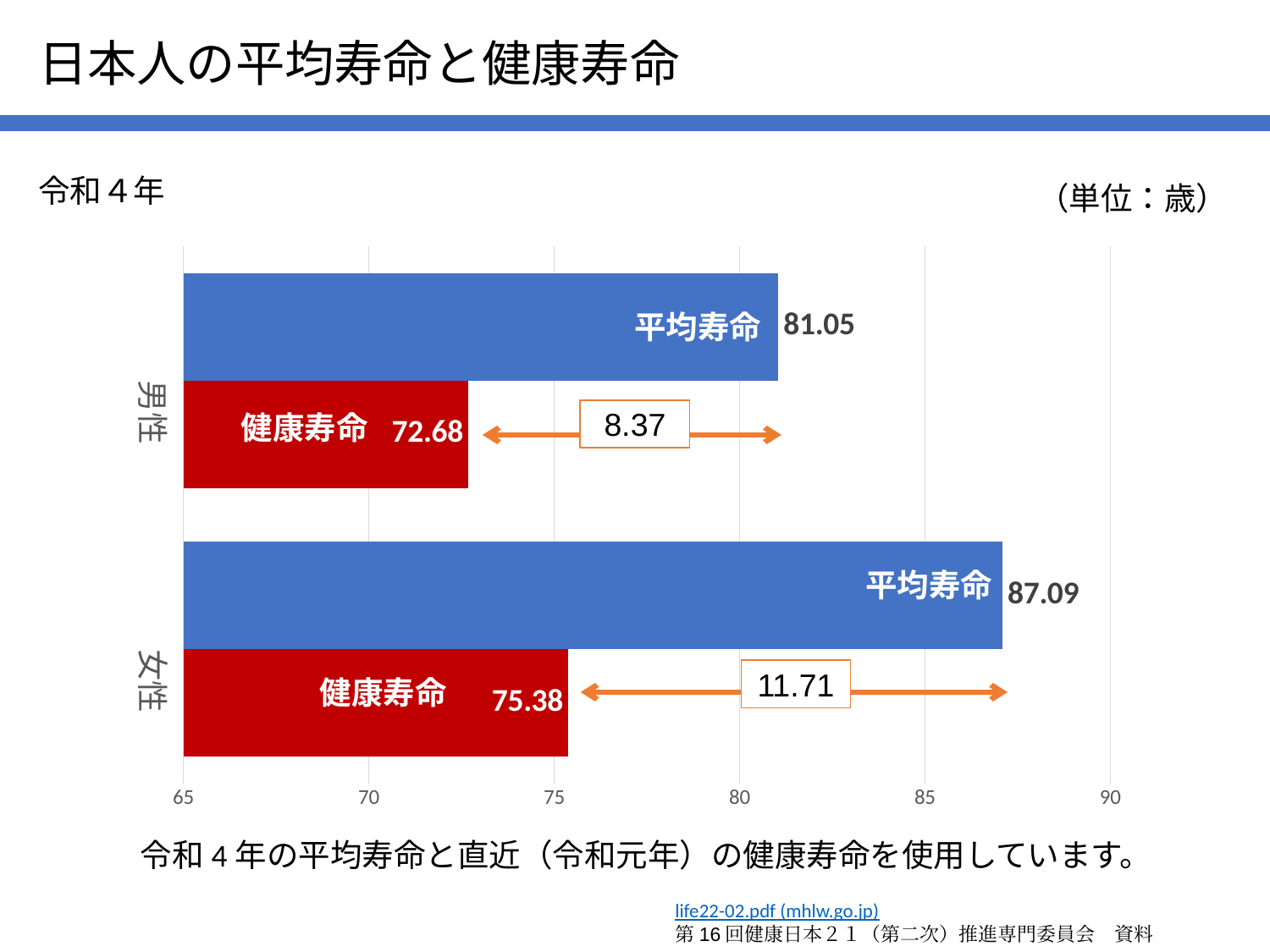

日本人の平均寿命と健康寿命
令和４年
（単位：歳）

### Chart

| Category | 健康寿命 | 平均寿命 |
|---|---|---|
| 女性 | 75.38 | 87.09 |
| 男性 | 72.68 | 81.05 |
平均寿命
8.37
健康寿命
平均寿命
11.71
健康寿命
令和4年の平均寿命と直近（令和元年）の健康寿命を使用しています。
life22-02.pdf (mhlw.go.jp)
第16回健康日本２１（第二次）推進専門委員会　資料